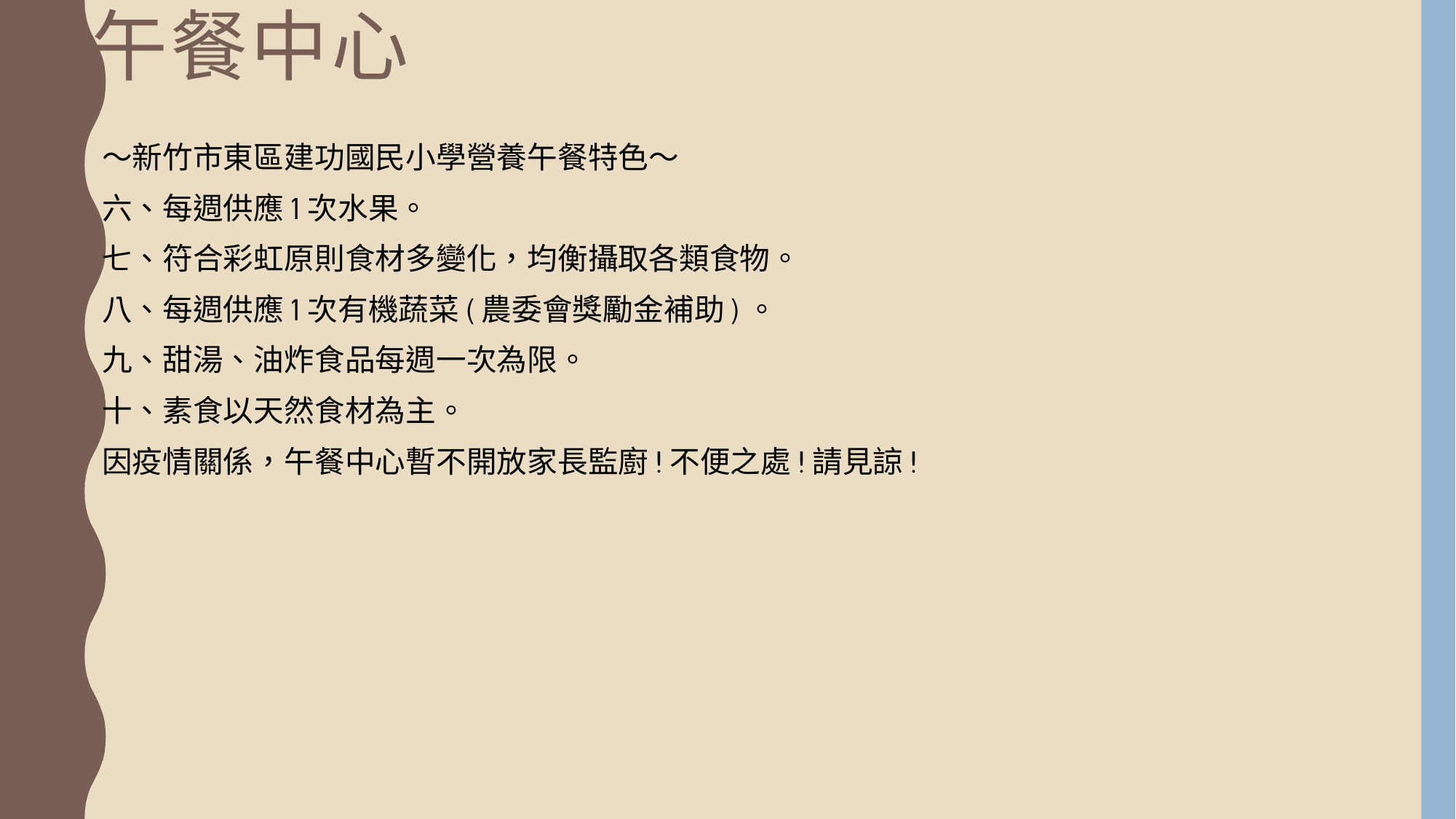

# 午餐中心
～新竹市東區建功國民小學營養午餐特色～
六、每週供應1次水果。
七、符合彩虹原則食材多變化，均衡攝取各類食物。
八、每週供應1次有機蔬菜(農委會獎勵金補助)。
九、甜湯、油炸食品每週一次為限。
十、素食以天然食材為主。
因疫情關係，午餐中心暫不開放家長監廚!不便之處!請見諒!